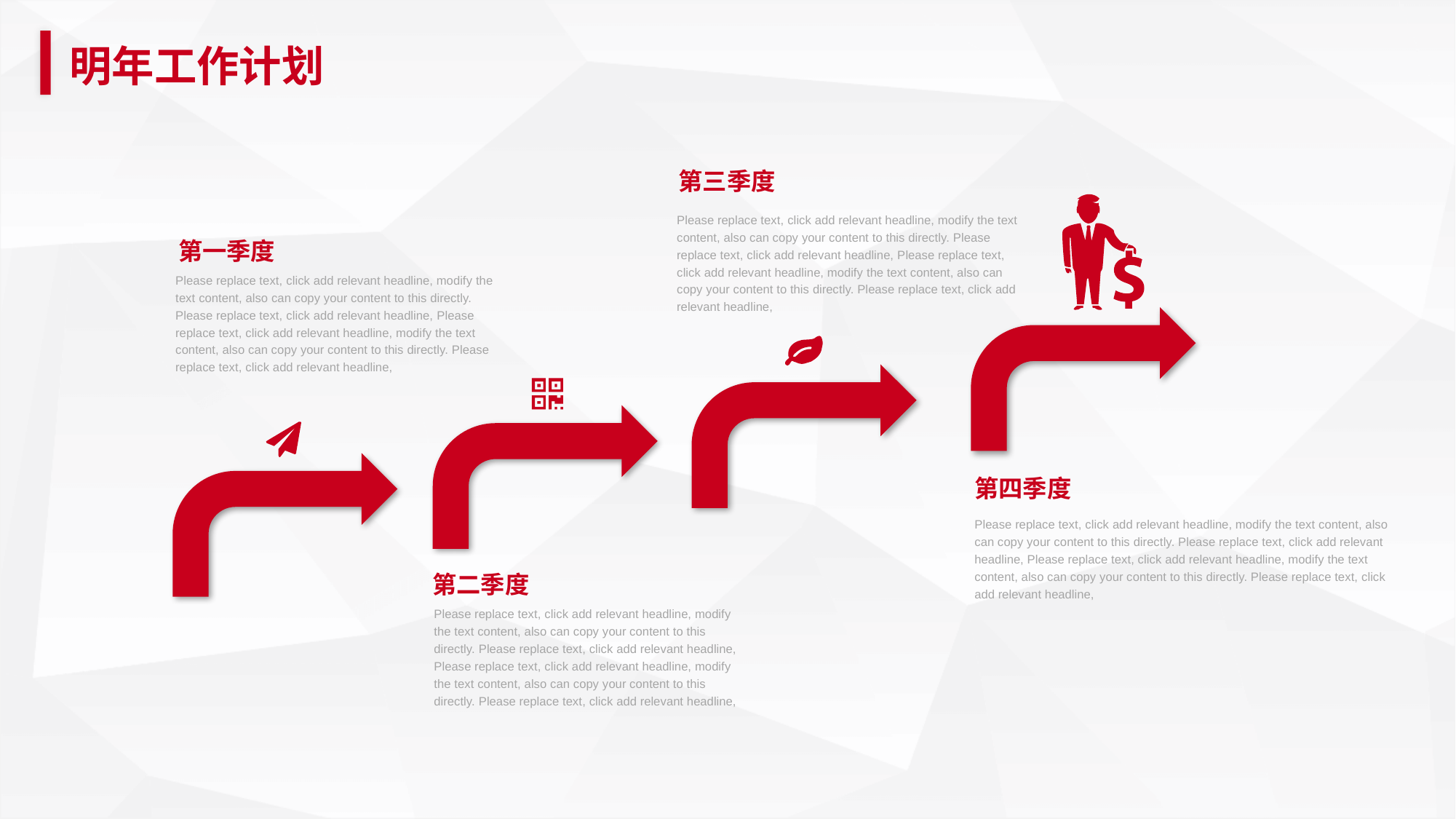

明年工作计划
第三季度

Please replace text, click add relevant headline, modify the text content, also can copy your content to this directly. Please replace text, click add relevant headline, Please replace text, click add relevant headline, modify the text content, also can copy your content to this directly. Please replace text, click add relevant headline,

第一季度
Please replace text, click add relevant headline, modify the text content, also can copy your content to this directly. Please replace text, click add relevant headline, Please replace text, click add relevant headline, modify the text content, also can copy your content to this directly. Please replace text, click add relevant headline,

第四季度
Please replace text, click add relevant headline, modify the text content, also can copy your content to this directly. Please replace text, click add relevant headline, Please replace text, click add relevant headline, modify the text content, also can copy your content to this directly. Please replace text, click add relevant headline,

第二季度
Please replace text, click add relevant headline, modify the text content, also can copy your content to this directly. Please replace text, click add relevant headline, Please replace text, click add relevant headline, modify the text content, also can copy your content to this directly. Please replace text, click add relevant headline,